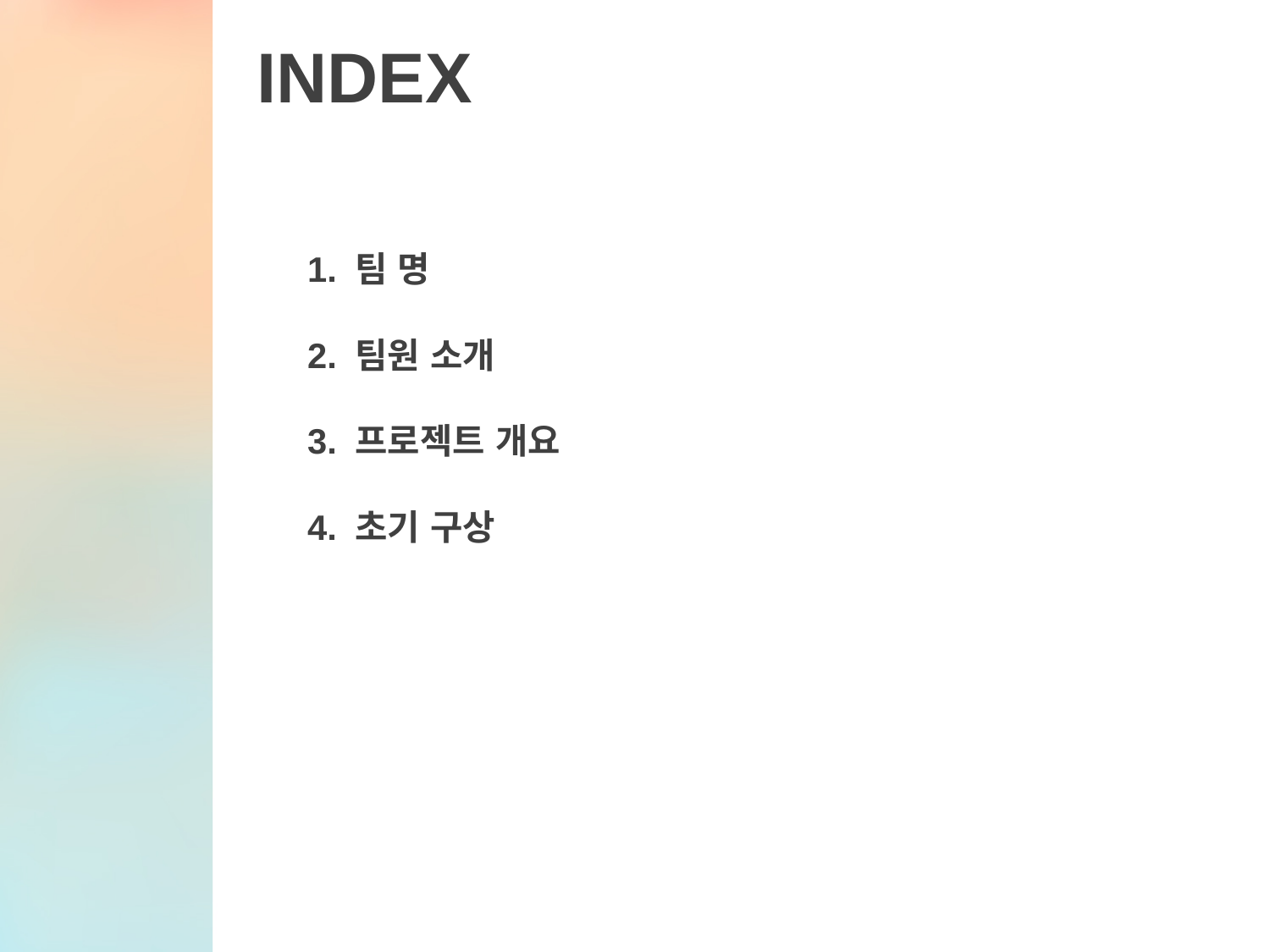

# INDEX
1. 팀 명
2. 팀원 소개
3. 프로젝트 개요
4. 초기 구상